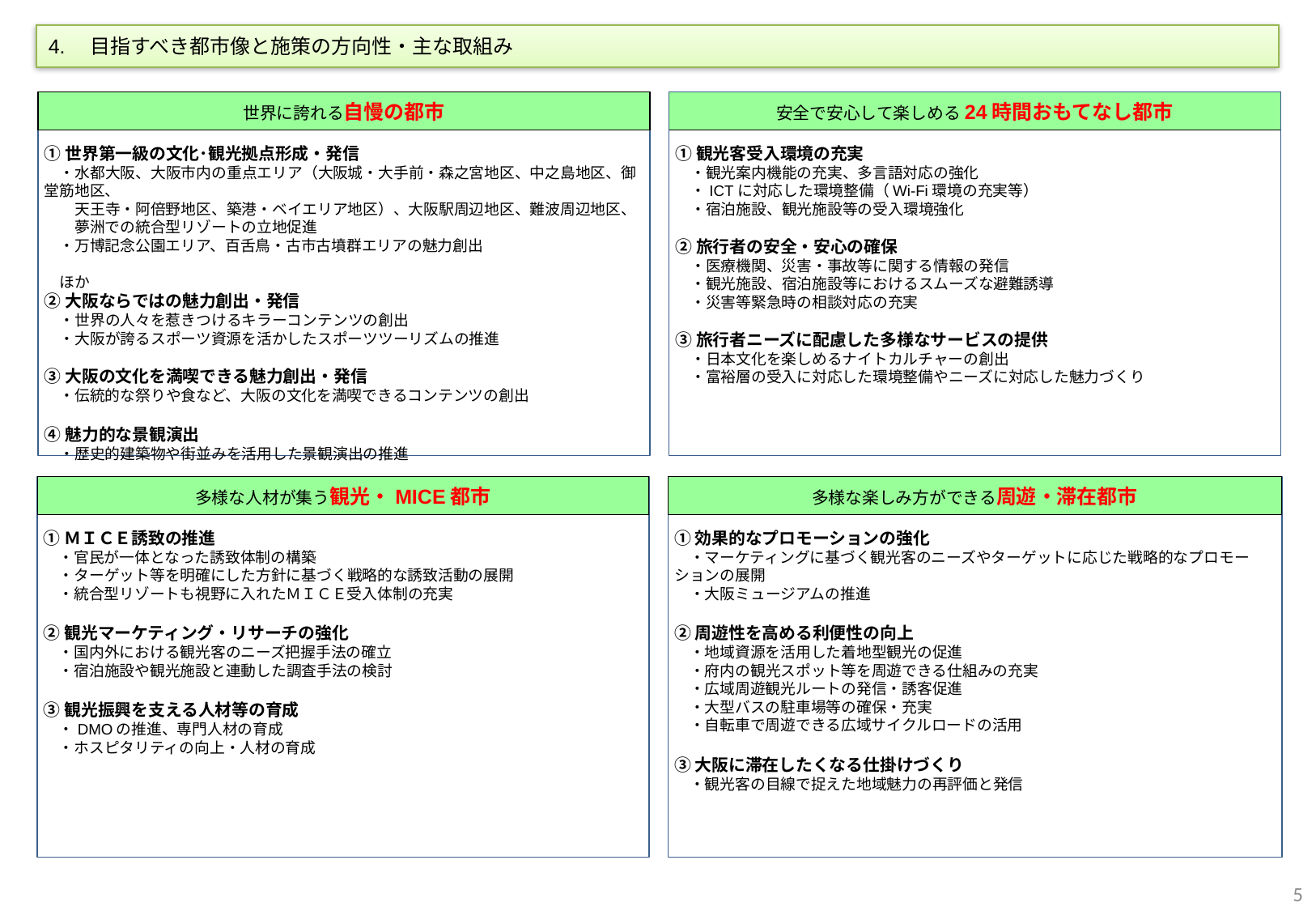

# 4.　目指すべき都市像と施策の方向性・主な取組み

①世界第一級の文化･観光拠点形成・発信
　・水都大阪、大阪市内の重点エリア（大阪城・大手前・森之宮地区、中之島地区、御堂筋地区、
　　天王寺・阿倍野地区、築港・ベイエリア地区）、大阪駅周辺地区、難波周辺地区、
　　夢洲での統合型リゾートの立地促進
　・万博記念公園エリア、百舌鳥・古市古墳群エリアの魅力創出
　　　　　　　　　　　　　　　　　　　　　　　　　　　　　　　　　　　　　　　　ほか
②大阪ならではの魅力創出・発信
　・世界の人々を惹きつけるキラーコンテンツの創出
　・大阪が誇るスポーツ資源を活かしたスポーツツーリズムの推進

③大阪の文化を満喫できる魅力創出・発信
　・伝統的な祭りや食など、大阪の文化を満喫できるコンテンツの創出

④魅力的な景観演出
　・歴史的建築物や街並みを活用した景観演出の推進

世界に誇れる自慢の都市
安全で安心して楽しめる24時間おもてなし都市

①観光客受入環境の充実
　・観光案内機能の充実、多言語対応の強化
　・ICTに対応した環境整備（Wi-Fi環境の充実等）
　・宿泊施設、観光施設等の受入環境強化

②旅行者の安全・安心の確保
　・医療機関、災害・事故等に関する情報の発信
　・観光施設、宿泊施設等におけるスムーズな避難誘導
　・災害等緊急時の相談対応の充実

③旅行者ニーズに配慮した多様なサービスの提供
　・日本文化を楽しめるナイトカルチャーの創出
　・富裕層の受入に対応した環境整備やニーズに対応した魅力づくり

①ＭＩＣＥ誘致の推進
　・官民が一体となった誘致体制の構築
　・ターゲット等を明確にした方針に基づく戦略的な誘致活動の展開
　・統合型リゾートも視野に入れたＭＩＣＥ受入体制の充実

②観光マーケティング・リサーチの強化
　・国内外における観光客のニーズ把握手法の確立
　・宿泊施設や観光施設と連動した調査手法の検討

③観光振興を支える人材等の育成
　・DMOの推進、専門人材の育成
　・ホスピタリティの向上・人材の育成

①効果的なプロモーションの強化
　・マーケティングに基づく観光客のニーズやターゲットに応じた戦略的なプロモーションの展開
　・大阪ミュージアムの推進

②周遊性を高める利便性の向上
　・地域資源を活用した着地型観光の促進
　・府内の観光スポット等を周遊できる仕組みの充実
　・広域周遊観光ルートの発信・誘客促進
　・大型バスの駐車場等の確保・充実
　・自転車で周遊できる広域サイクルロードの活用

③大阪に滞在したくなる仕掛けづくり
　・観光客の目線で捉えた地域魅力の再評価と発信

多様な人材が集う観光・MICE都市
多様な楽しみ方ができる周遊・滞在都市
5